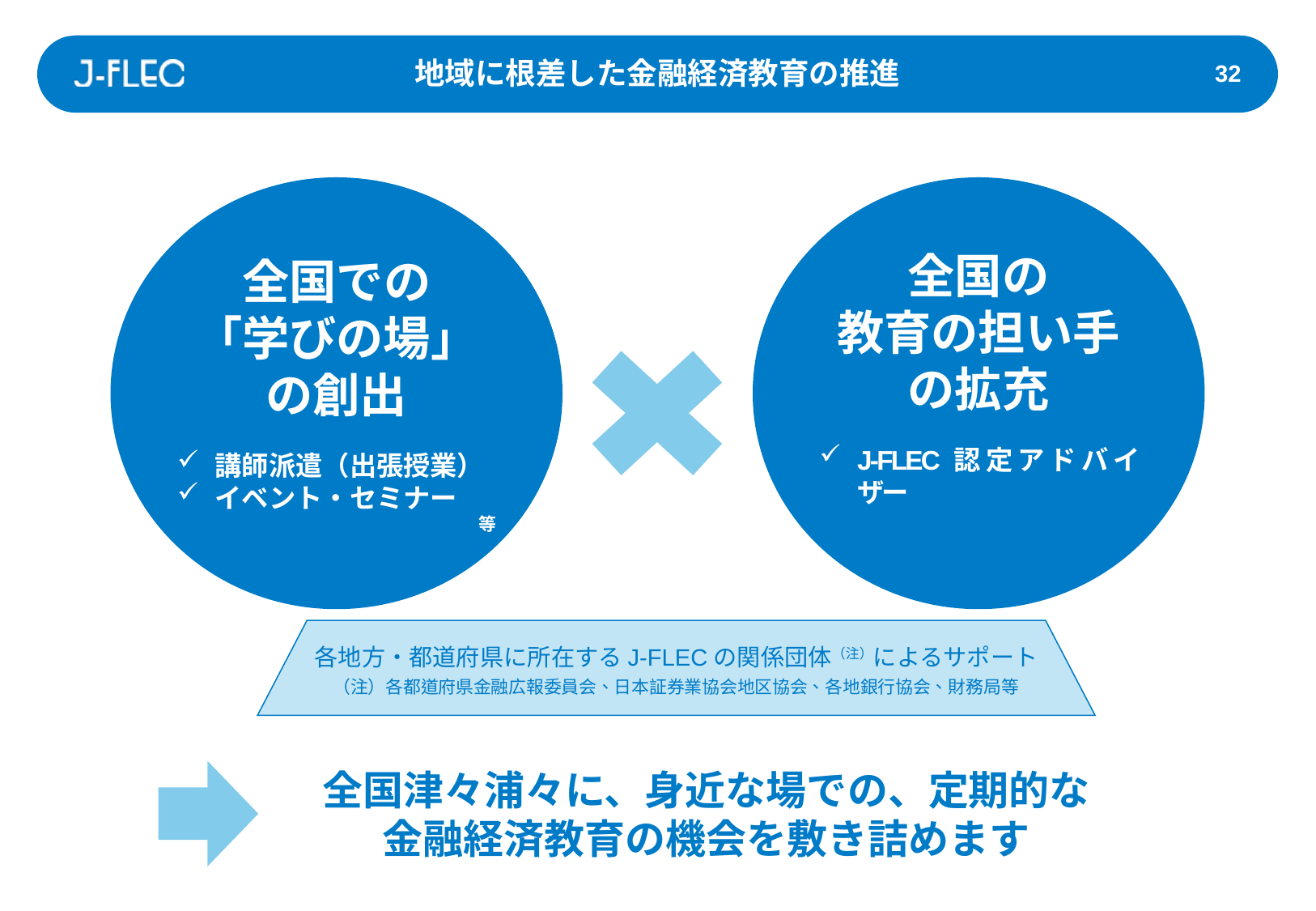

地域に根差した金融経済教育の推進
32
全国での
「学びの場」
の創出

講師派遣（出張授業）
イベント・セミナー
等
全国の
教育の担い手
の拡充

J-FLEC認定アドバイザー

各地方・都道府県に所在するJ-FLECの関係団体（注）によるサポート
（注）各都道府県金融広報委員会、日本証券業協会地区協会、各地銀行協会、財務局等

全国津々浦々に、身近な場での、定期的な
金融経済教育の機会を敷き詰めます